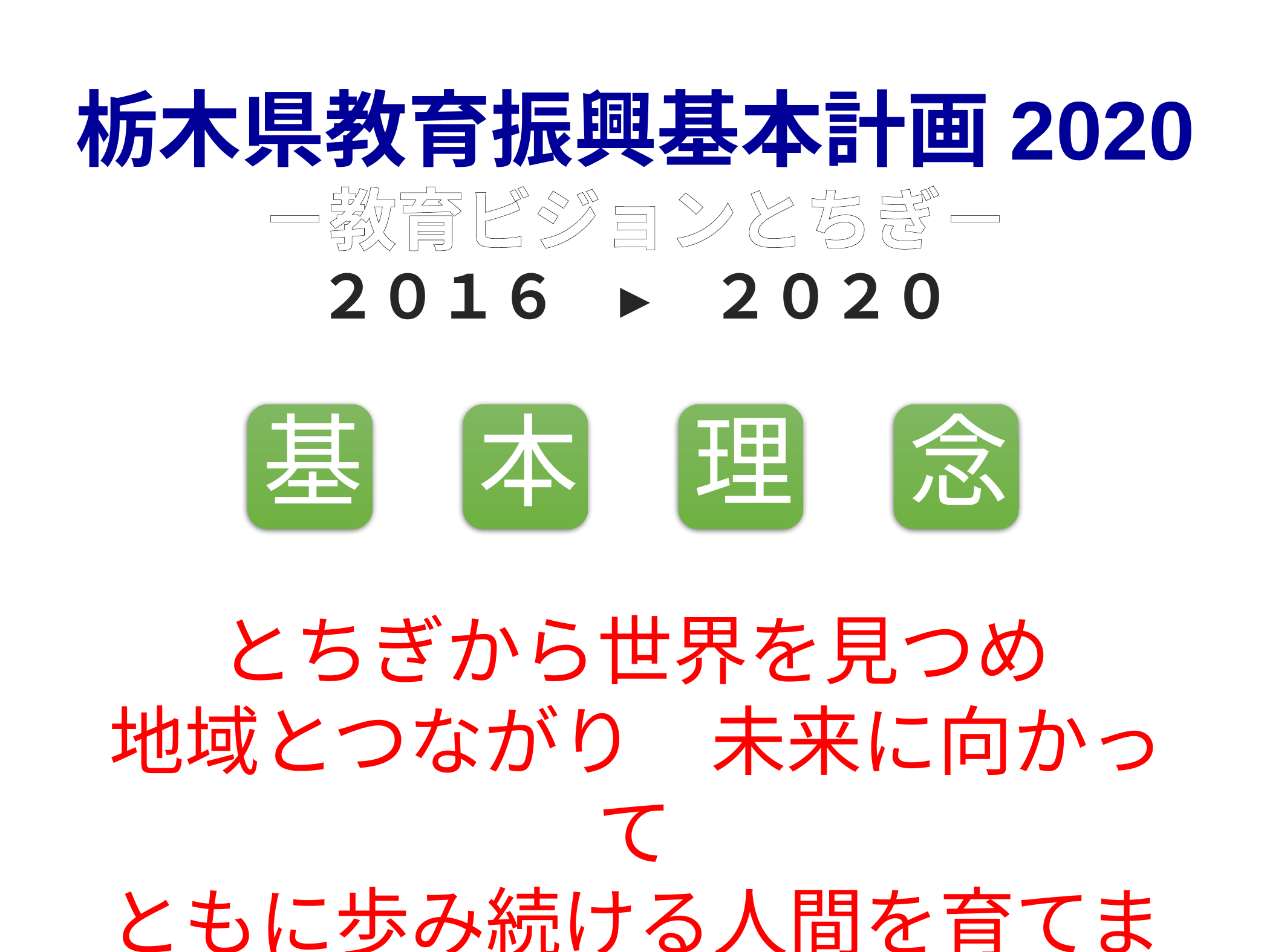

栃木県教育振興基本計画2020
－教育ビジョンとちぎ－
２０１６　▸　２０２０
基
本
理
念
とちぎから世界を見つめ
地域とつながり　未来に向かって
ともに歩み続ける人間を育てます